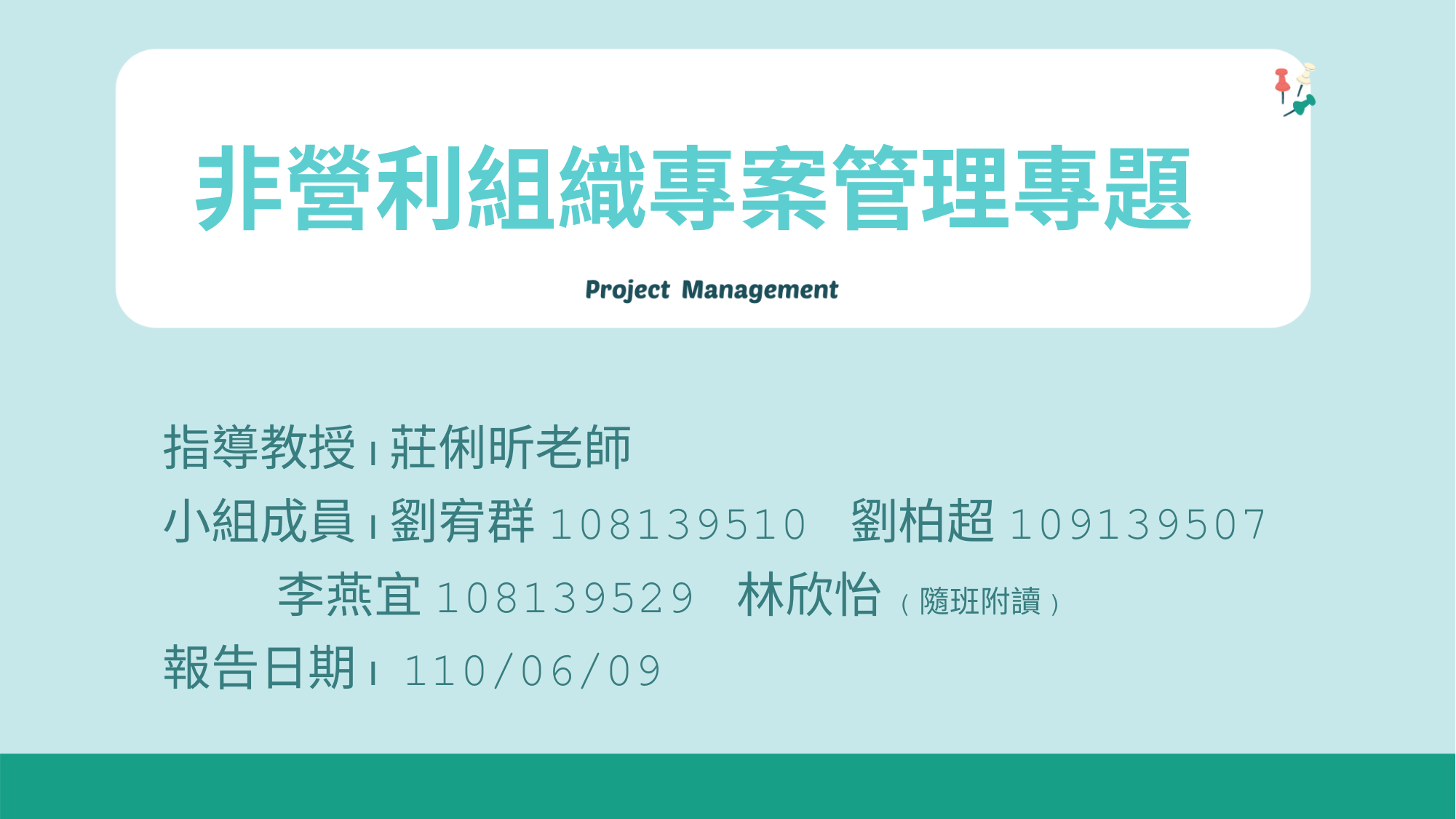

# 非營利組織專案管理專題
指導教授 ⏐ 莊俐昕老師
小組成員 ⏐ 劉宥群108139510 劉柏超109139507
           李燕宜108139529 林欣怡(隨班附讀)
報告日期 ⏐ 110/06/09